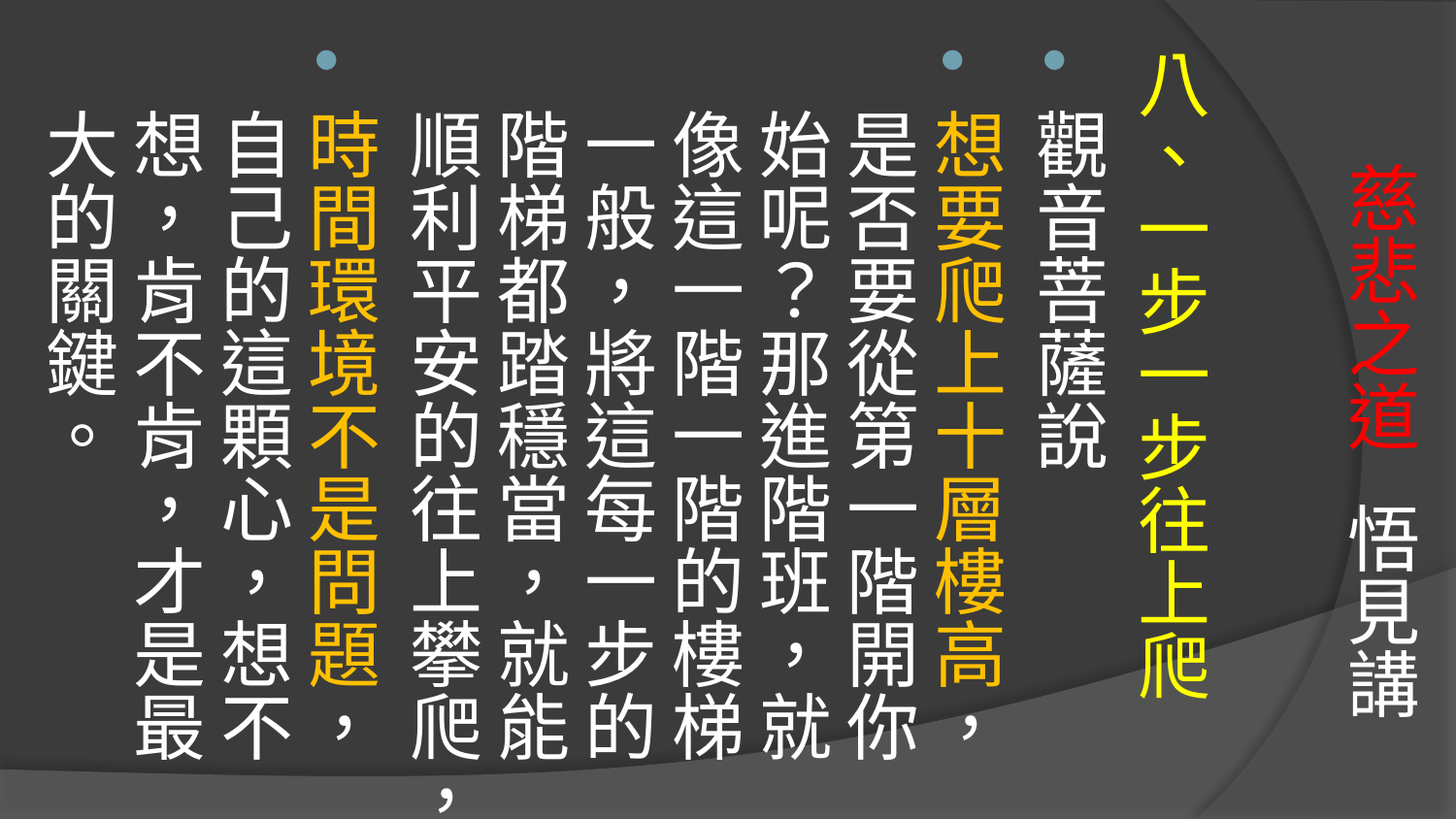

# 慈悲之道   悟見講
八、一步一步往上爬
觀音菩薩說
想要爬上十層樓高，是否要從第一階開你始呢？那進階班，就像這一階一階的樓梯一般，將這每一步的階梯都踏穩當，就能順利平安的往上攀爬，
時間環境不是問題，自己的這顆心，想不想，肯不肯，才是最大的關鍵。